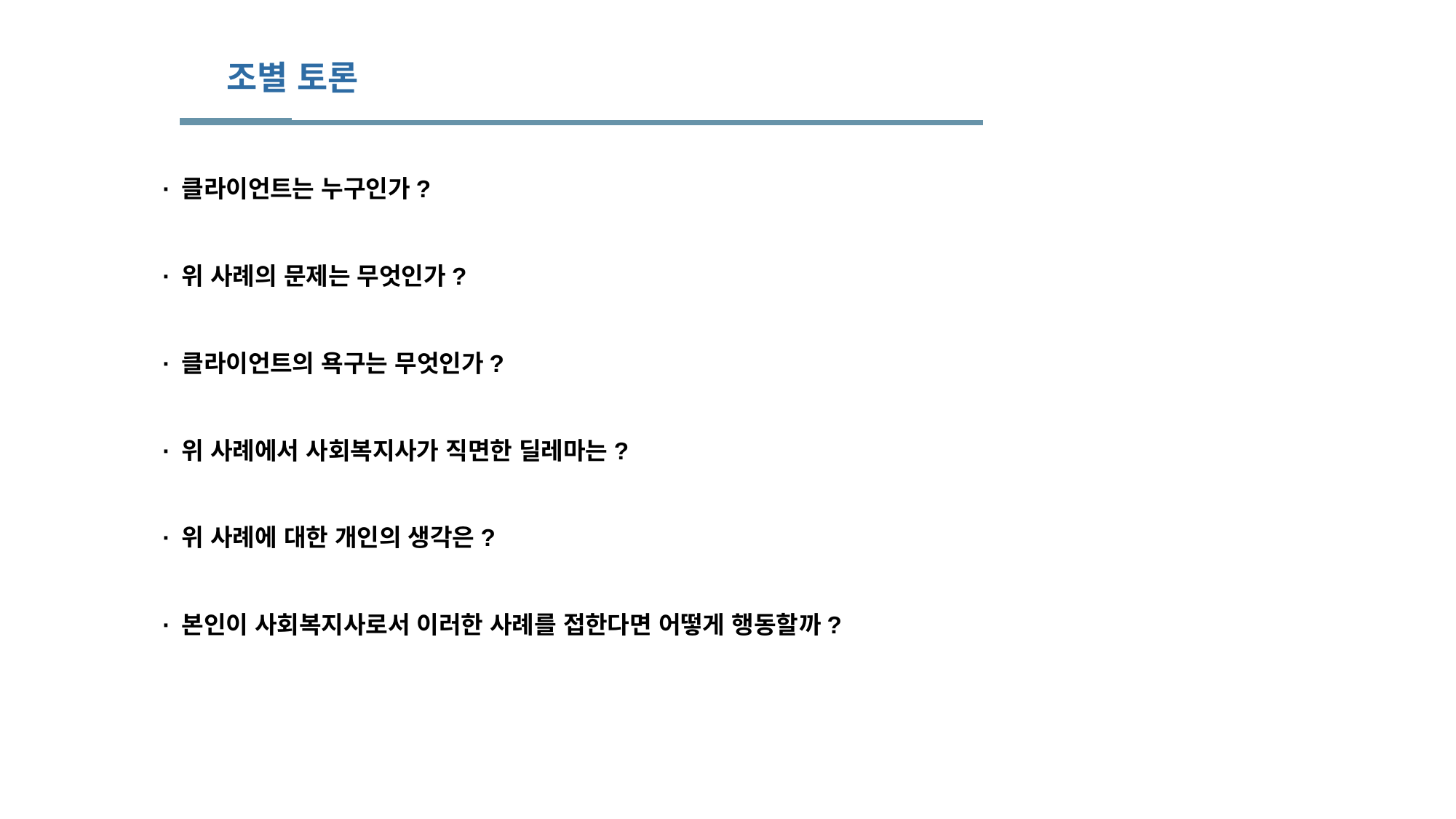

조별 토론

∙ 클라이언트는 누구인가?

∙ 위 사례의 문제는 무엇인가?

∙ 클라이언트의 욕구는 무엇인가?

∙ 위 사례에서 사회복지사가 직면한 딜레마는?

∙ 위 사례에 대한 개인의 생각은?

∙ 본인이 사회복지사로서 이러한 사례를 접한다면 어떻게 행동할까?